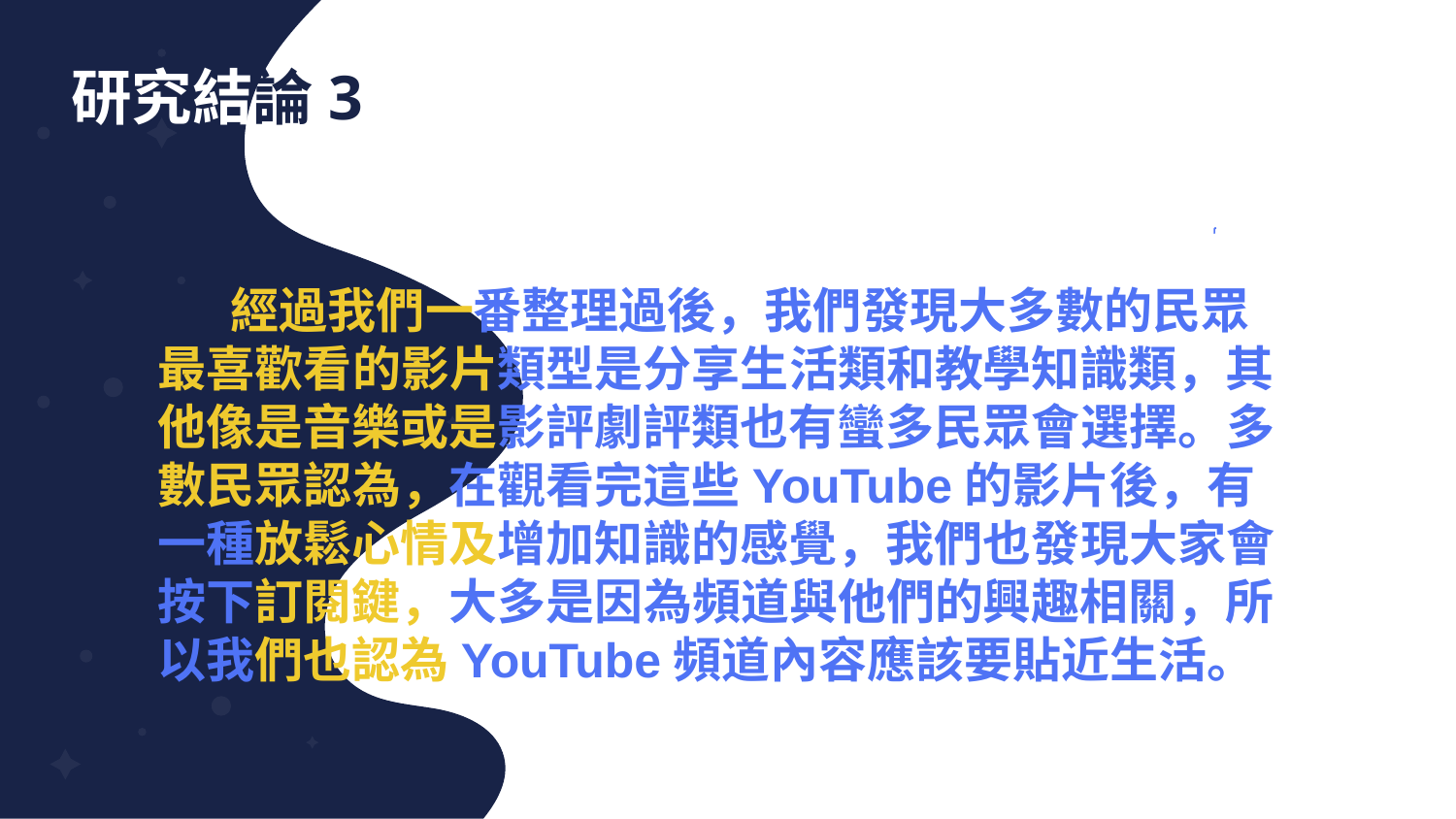

研究結論3

經過我們一番整理過後，我們發現大多數的民眾最喜歡看的影片類型是分享生活類和教學知識類，其他像是音樂或是影評劇評類也有蠻多民眾會選擇。多數民眾認為，在觀看完這些YouTube的影片後，有一種放鬆心情及增加知識的感覺，我們也發現大家會按下訂閱鍵，大多是因為頻道與他們的興趣相關，所以我們也認為YouTube頻道內容應該要貼近生活。